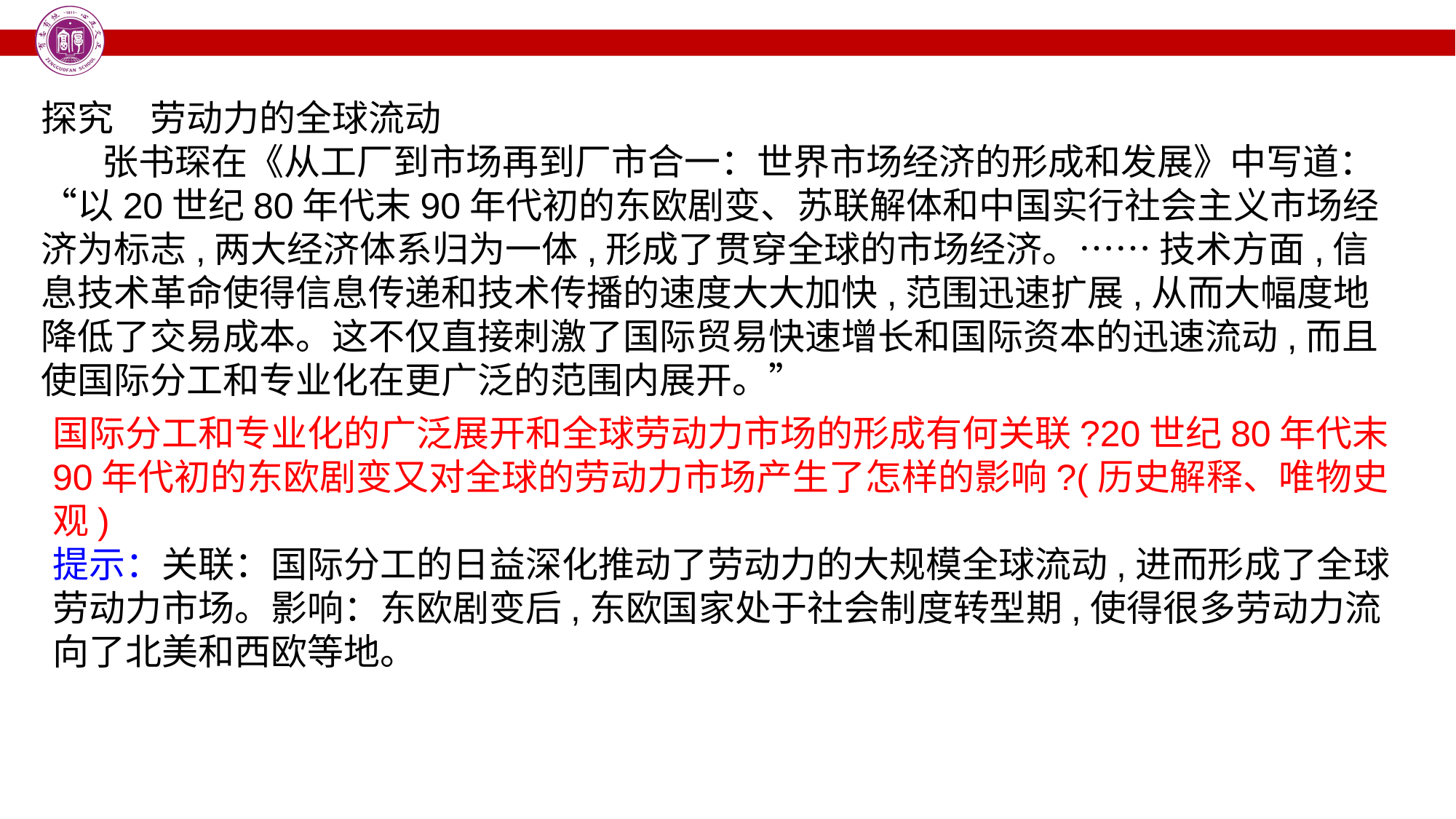

探究　劳动力的全球流动
　   张书琛在《从工厂到市场再到厂市合一：世界市场经济的形成和发展》中写道：“以20世纪80年代末90年代初的东欧剧变、苏联解体和中国实行社会主义市场经济为标志,两大经济体系归为一体,形成了贯穿全球的市场经济。…… 技术方面,信息技术革命使得信息传递和技术传播的速度大大加快,范围迅速扩展,从而大幅度地降低了交易成本。这不仅直接刺激了国际贸易快速增长和国际资本的迅速流动,而且使国际分工和专业化在更广泛的范围内展开。”
国际分工和专业化的广泛展开和全球劳动力市场的形成有何关联?20世纪80年代末90年代初的东欧剧变又对全球的劳动力市场产生了怎样的影响?(历史解释、唯物史观)
提示：关联：国际分工的日益深化推动了劳动力的大规模全球流动,进而形成了全球劳动力市场。影响：东欧剧变后,东欧国家处于社会制度转型期,使得很多劳动力流向了北美和西欧等地。